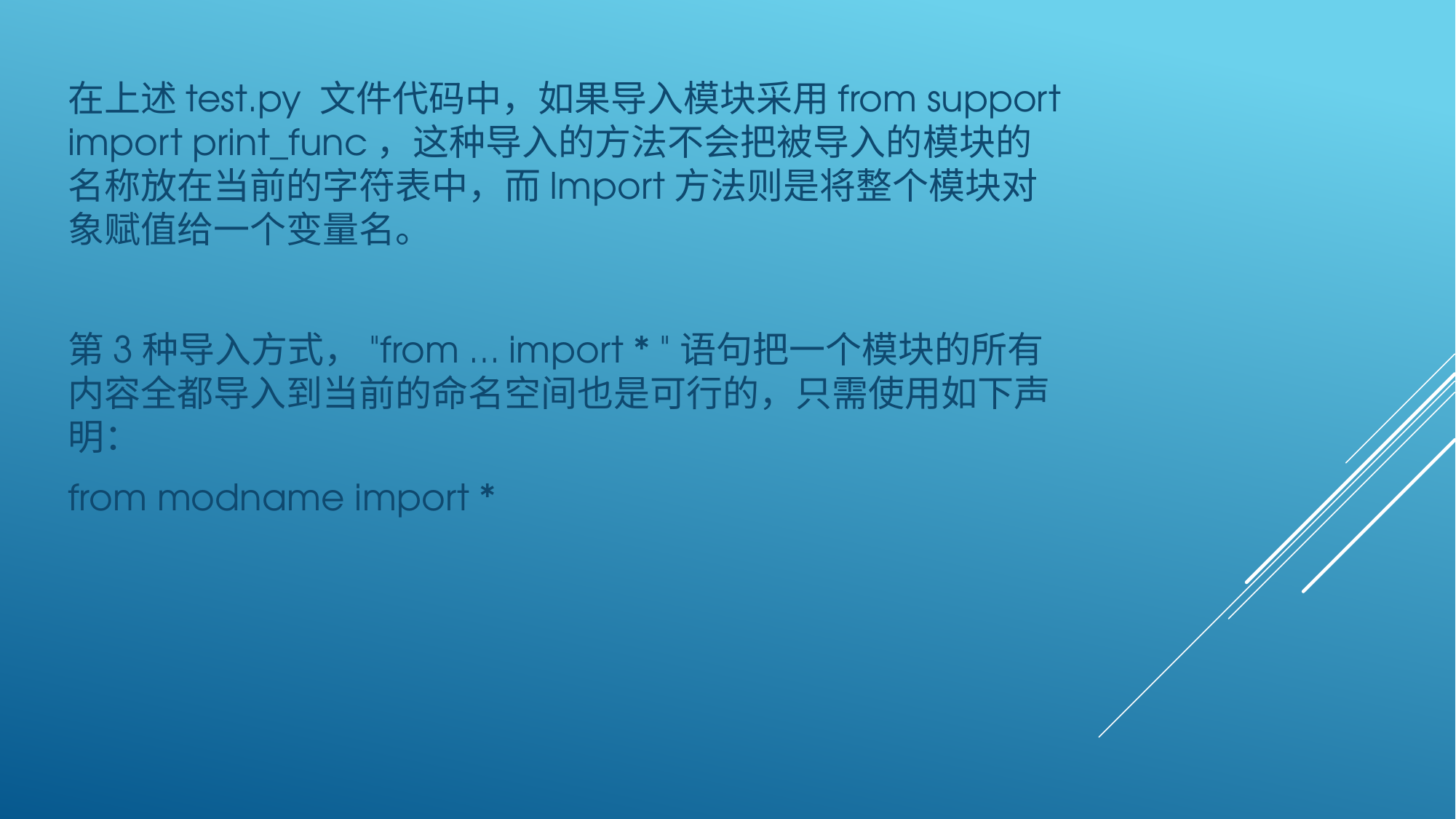

在上述test.py 文件代码中，如果导入模块采用from support import print_func，这种导入的方法不会把被导入的模块的名称放在当前的字符表中，而Import方法则是将整个模块对象赋值给一个变量名。

第3种导入方式，"from … import * "语句把一个模块的所有内容全都导入到当前的命名空间也是可行的，只需使用如下声明：
from modname import *